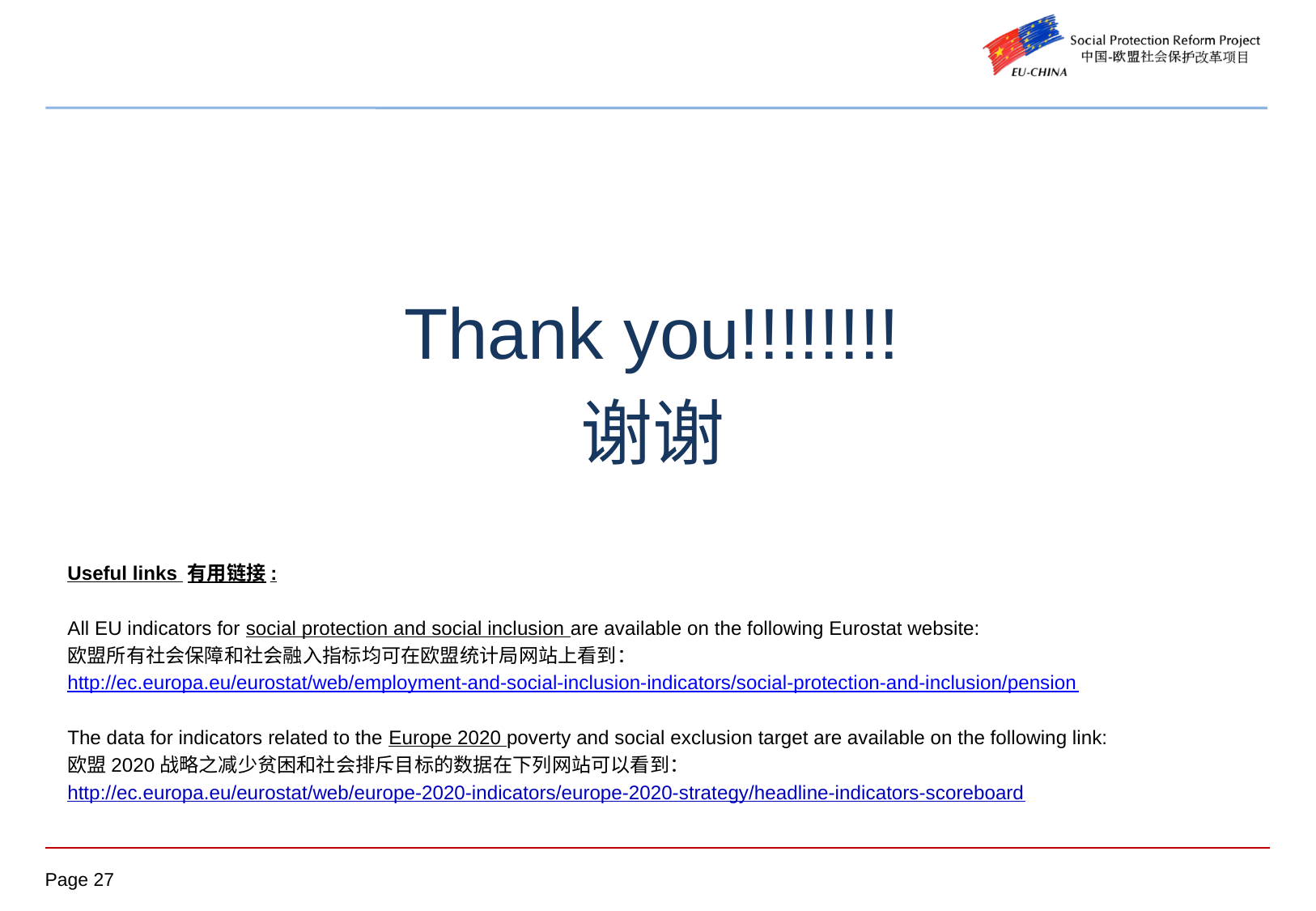

Thank you!!!!!!!!
谢谢

Useful links 有用链接:

All EU indicators for social protection and social inclusion are available on the following Eurostat website:
欧盟所有社会保障和社会融入指标均可在欧盟统计局网站上看到：
http://ec.europa.eu/eurostat/web/employment-and-social-inclusion-indicators/social-protection-and-inclusion/pension

The data for indicators related to the Europe 2020 poverty and social exclusion target are available on the following link:
欧盟2020战略之减少贫困和社会排斥目标的数据在下列网站可以看到：
http://ec.europa.eu/eurostat/web/europe-2020-indicators/europe-2020-strategy/headline-indicators-scoreboard